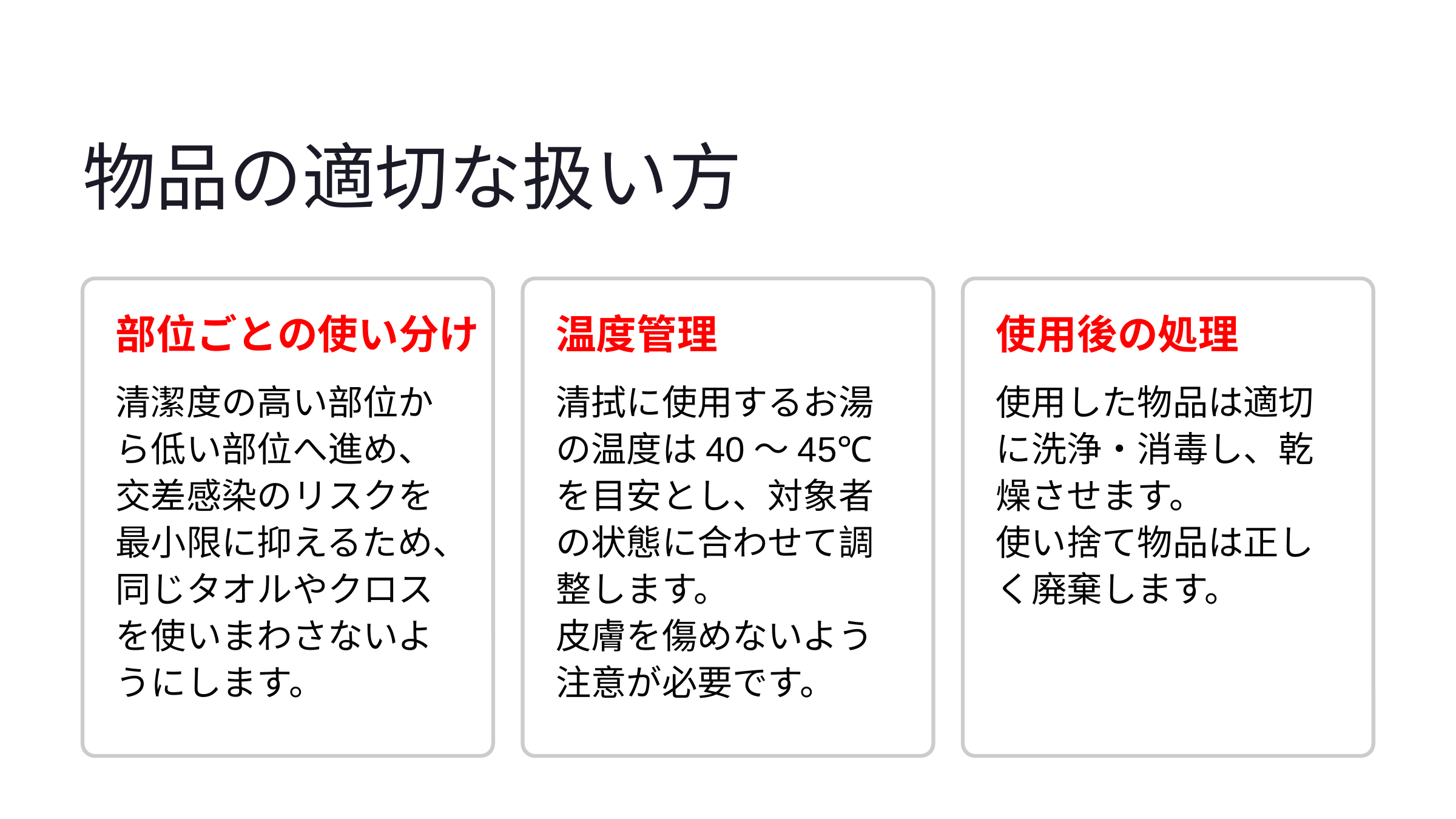

物品の適切な扱い方

部位ごとの使い分け
温度管理
使用後の処理
清潔度の高い部位から低い部位へ進め、交差感染のリスクを最小限に抑えるため、同じタオルやクロスを使いまわさないようにします。
清拭に使用するお湯の温度は40〜45℃を目安とし、対象者の状態に合わせて調整します。
皮膚を傷めないよう注意が必要です。
使用した物品は適切に洗浄・消毒し、乾燥させます。
使い捨て物品は正しく廃棄します。